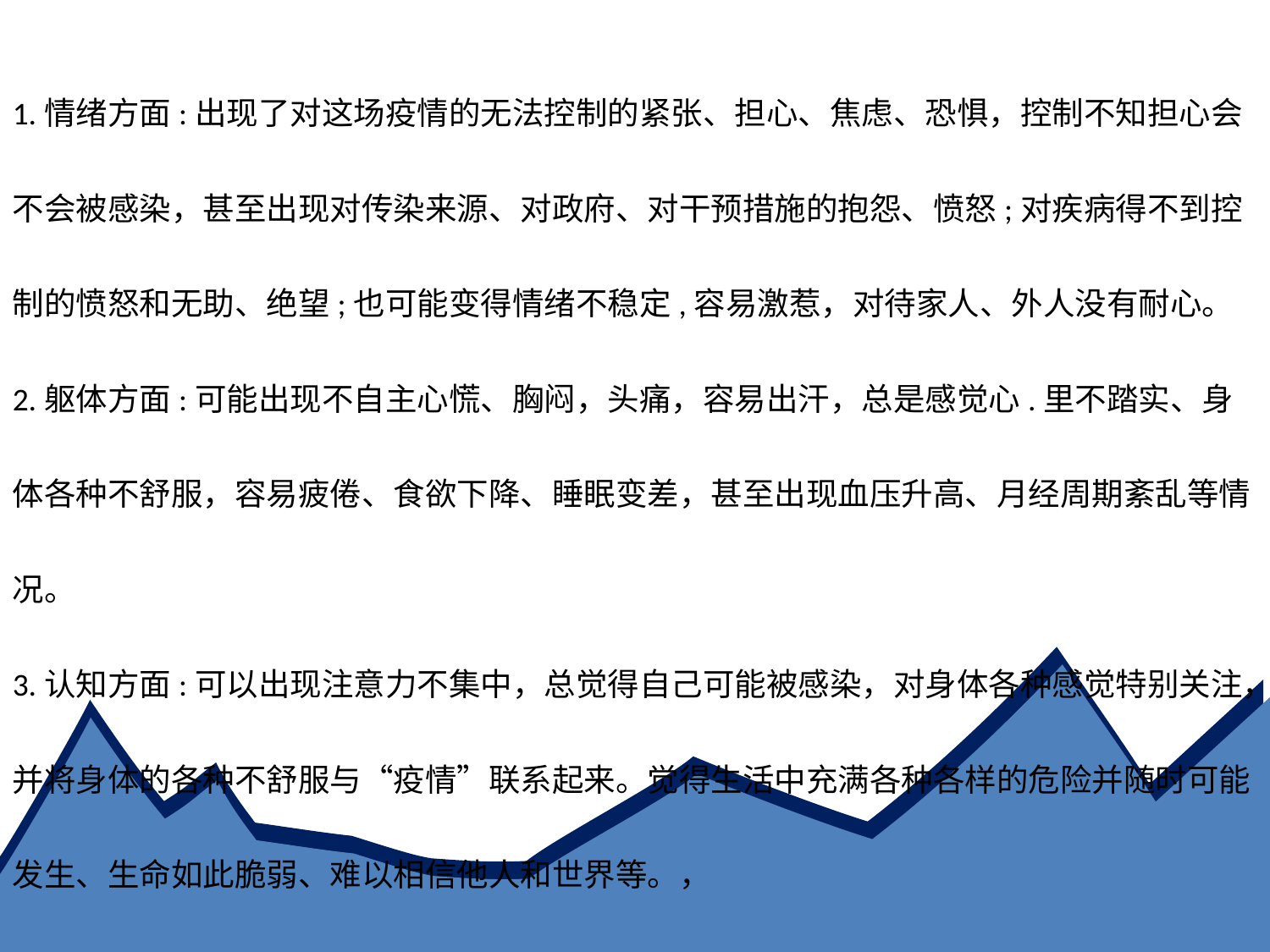

1.情绪方面:出现了对这场疫情的无法控制的紧张、担心、焦虑、恐惧，控制不知担心会不会被感染，甚至出现对传染来源、对政府、对干预措施的抱怨、愤怒;对疾病得不到控制的愤怒和无助、绝望;也可能变得情绪不稳定,容易激惹，对待家人、外人没有耐心。
2.躯体方面:可能出现不自主心慌、胸闷，头痛，容易出汗，总是感觉心.里不踏实、身体各种不舒服，容易疲倦、食欲下降、睡眠变差，甚至出现血压升高、月经周期紊乱等情况。
3.认知方面:可以出现注意力不集中，总觉得自己可能被感染，对身体各种感觉特别关注，并将身体的各种不舒服与“疫情”联系起来。觉得生活中充满各种各样的危险并随时可能发生、生命如此脆弱、难以相信他人和世界等。，